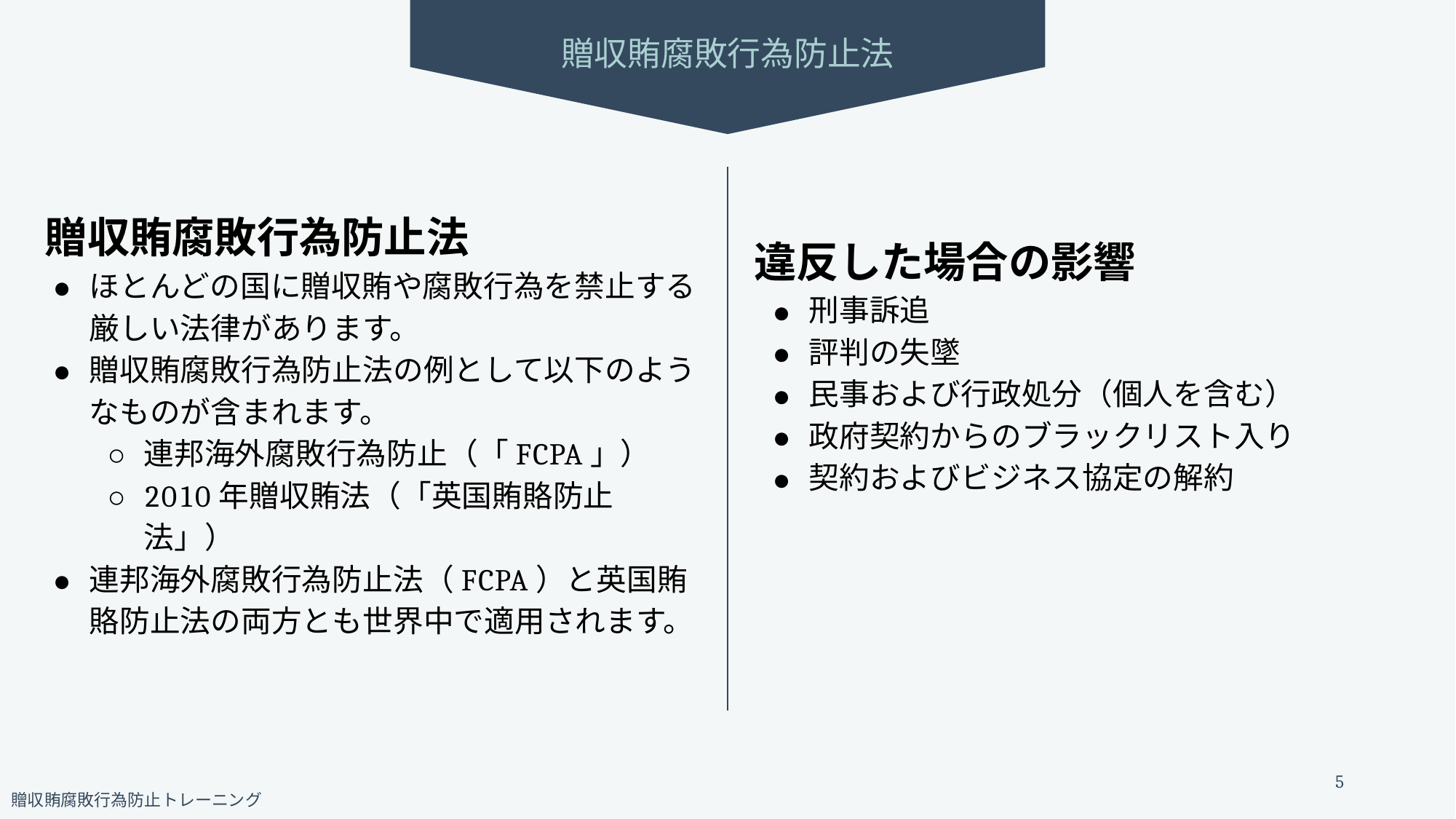

贈収賄腐敗行為防止法
違反した場合の影響​
刑事訴追​
評判の失墜
民事および行政処分（個人を含む）
政府契約からのブラックリスト入り​
契約およびビジネス協定の解約
​贈収賄腐敗行為防止法
ほとんどの国に贈収賄や腐敗行為を禁止する厳しい法律があります。
贈収賄腐敗行為防止法の例として以下のようなものが含まれます。 ​
連邦海外腐敗行為防止（「FCPA」）
2010年贈収賄法（「英国賄賂防止法」）
連邦海外腐敗行為防止法（FCPA）と英国賄賂防止法の両方とも世界中で適用されます。
5